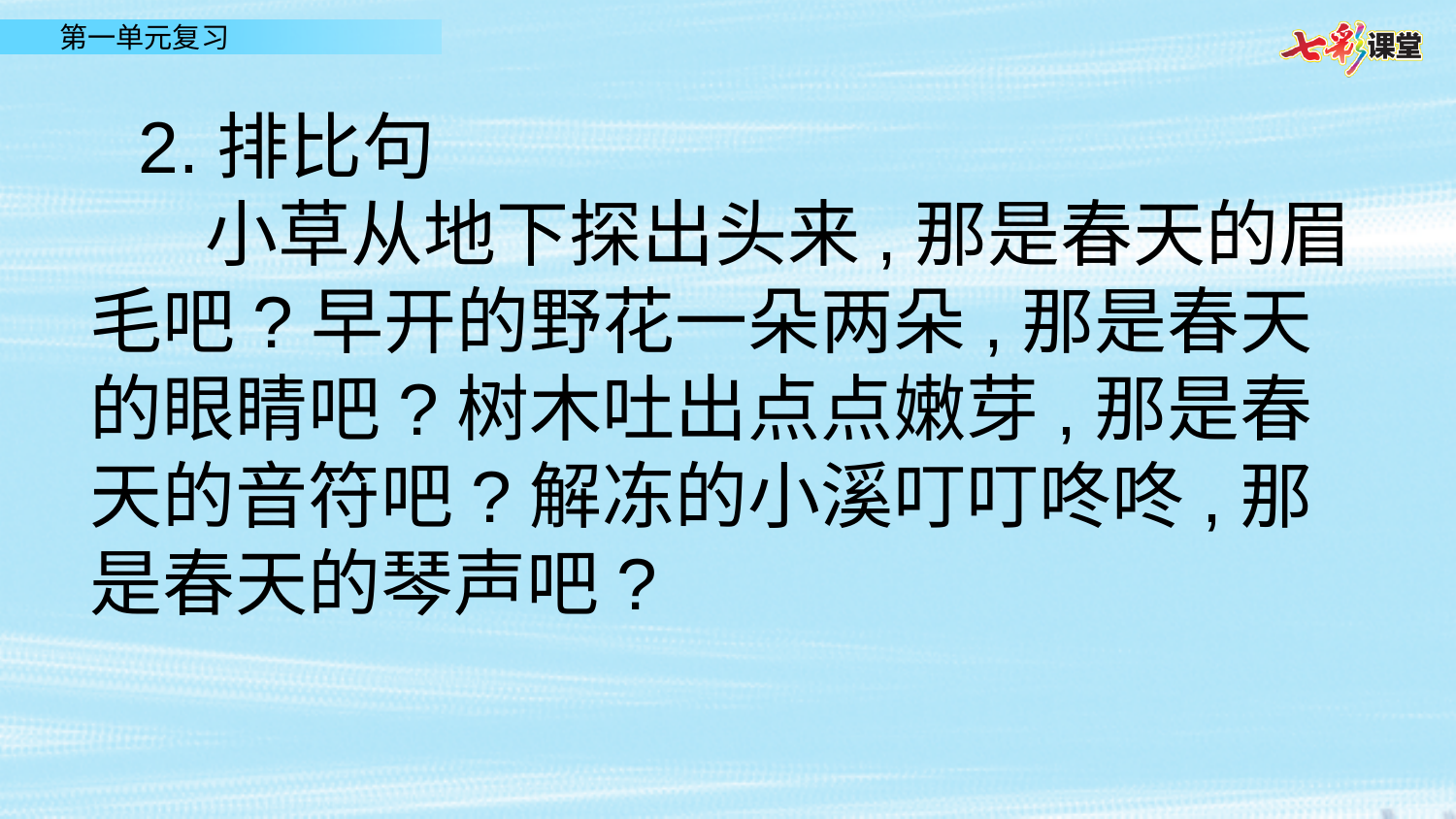

2.排比句
   小草从地下探出头来,那是春天的眉毛吧?早开的野花一朵两朵,那是春天的眼睛吧?树木吐出点点嫩芽,那是春天的音符吧?解冻的小溪叮叮咚咚,那是春天的琴声吧?